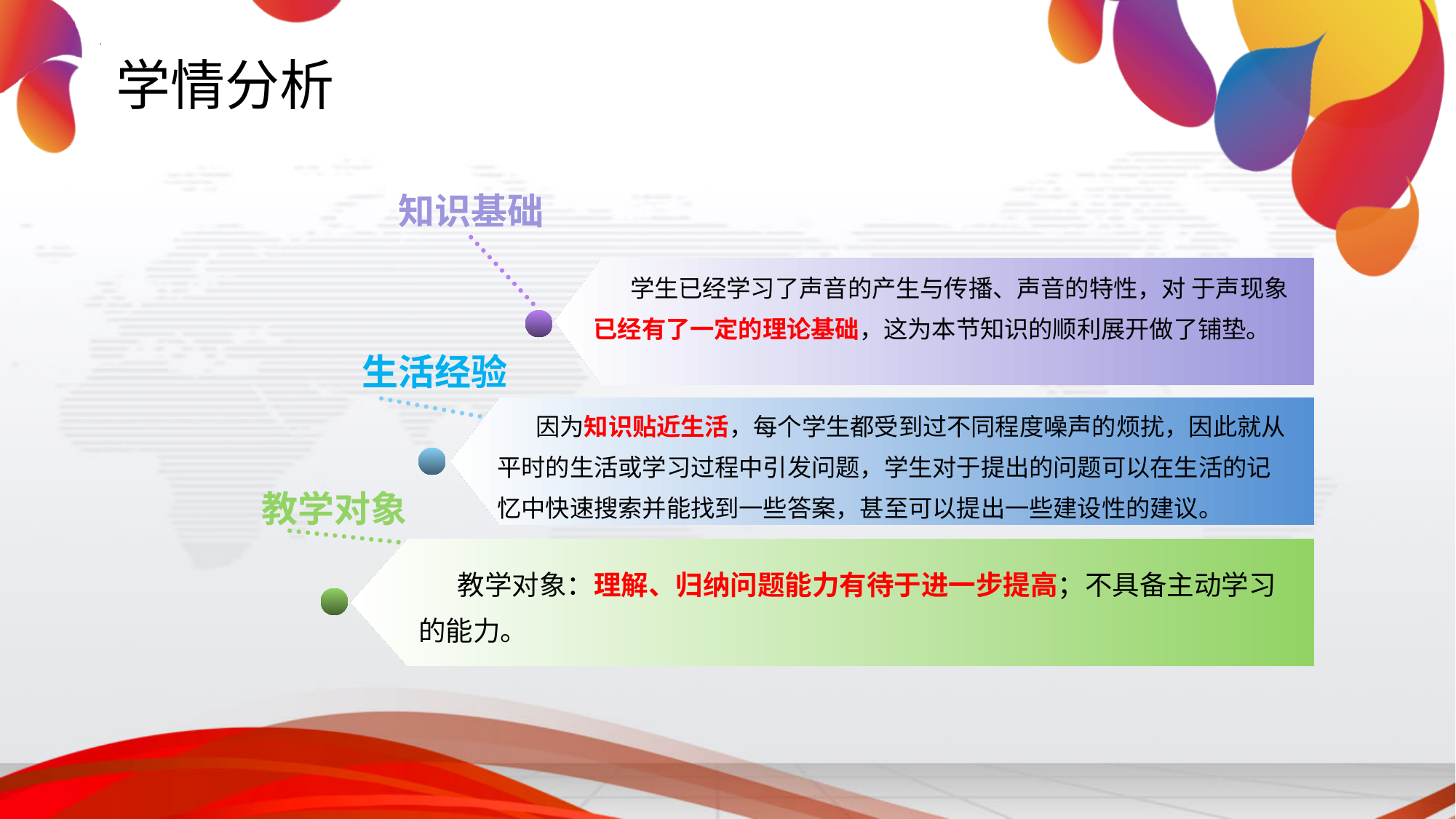

# 学情分析
知识基础
       学生已经学习了声音的产生与传播、声音的特性，对 于声现象已经有了一定的理论基础，这为本节知识的顺利展开做了铺垫。

生活经验
      因为知识贴近生活，每个学生都受到过不同程度噪声的烦扰，因此就从平时的生活或学习过程中引发问题，学生对于提出的问题可以在生活的记忆中快速搜索并能找到一些答案，甚至可以提出一些建设性的建议。

教学对象

       教学对象：理解、归纳问题能力有待于进一步提高；不具备主动学习的能力。